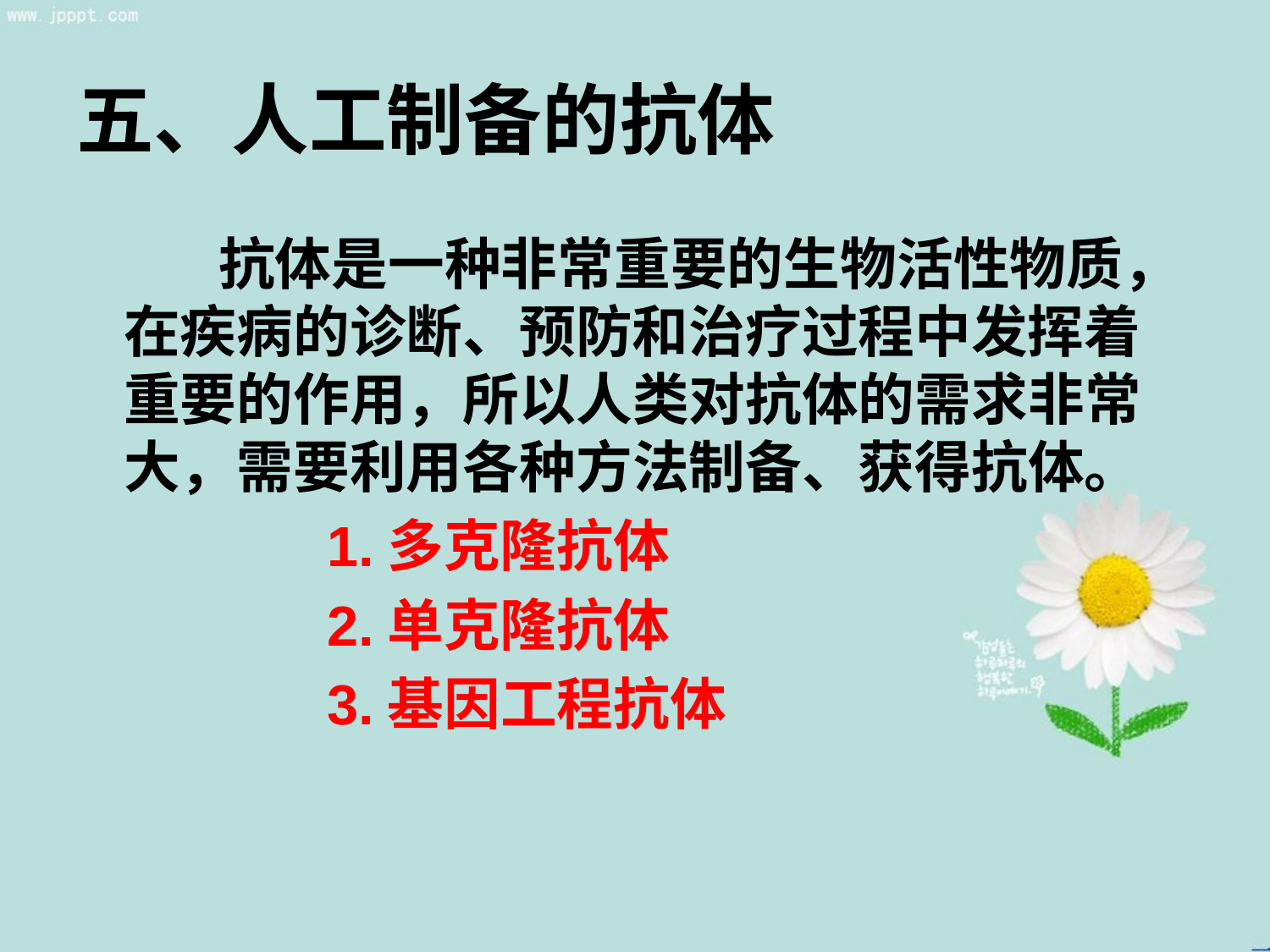

# 五、人工制备的抗体
          抗体是一种非常重要的生物活性物质，在疾病的诊断、预防和治疗过程中发挥着重要的作用，所以人类对抗体的需求非常大，需要利用各种方法制备、获得抗体。
                1.多克隆抗体
                2.单克隆抗体
                3.基因工程抗体